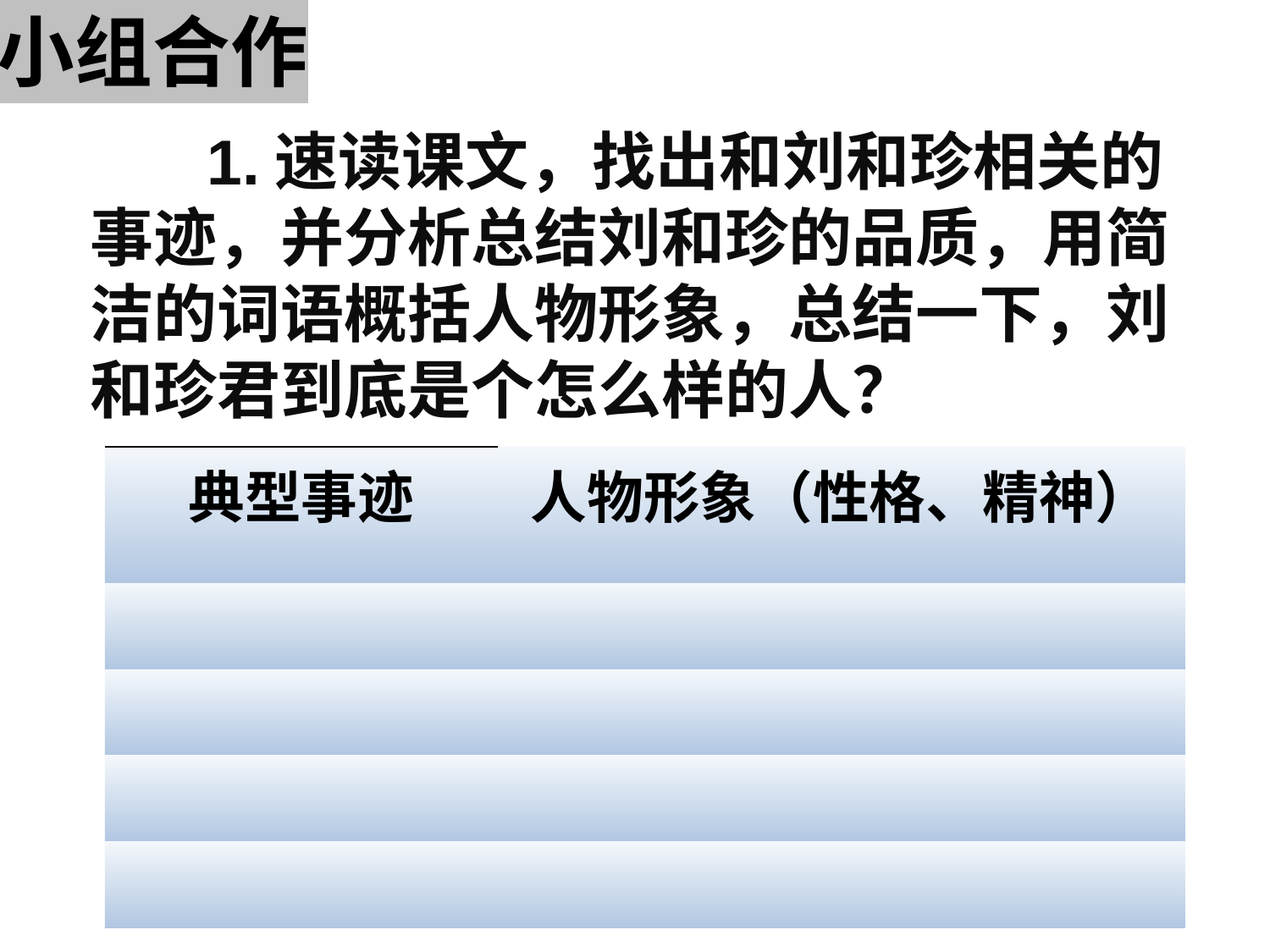

小组合作
            1.速读课文，找出和刘和珍相关的事迹，并分析总结刘和珍的品质，用简洁的词语概括人物形象，总结一下，刘和珍君到底是个怎么样的人？
| 典型事迹 | 人物形象（性格、精神） |
| --- | --- |
|  |  |
|  |  |
|  |  |
|  |  |